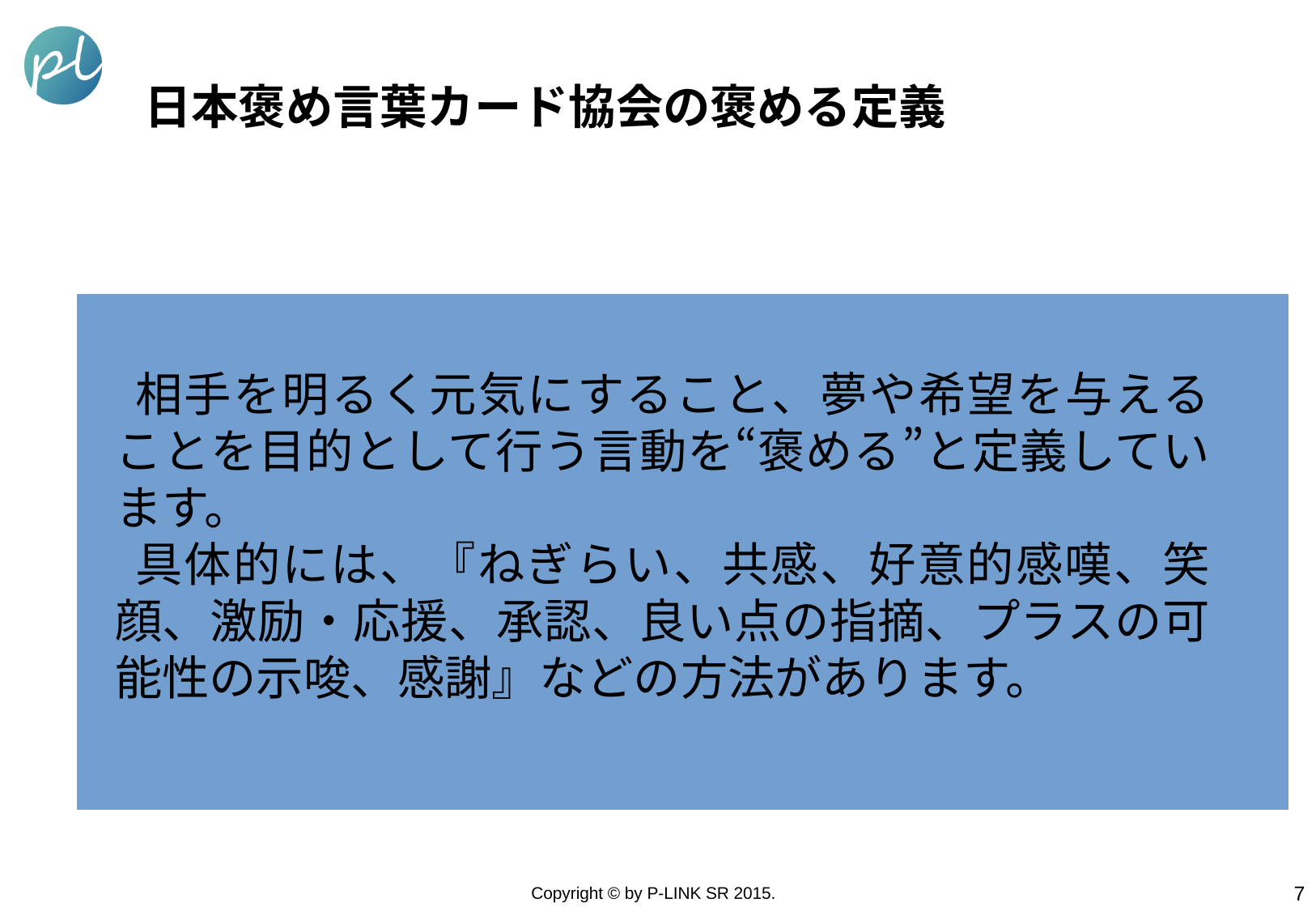

# 日本褒め言葉カード協会の褒める定義

相手を明るく元気にすること、夢や希望を与えることを目的として行う言動を“褒める”と定義しています。
具体的には、『ねぎらい、共感、好意的感嘆、笑顔、激励・応援、承認、良い点の指摘、プラスの可能性の示唆、感謝』などの方法があります。

7